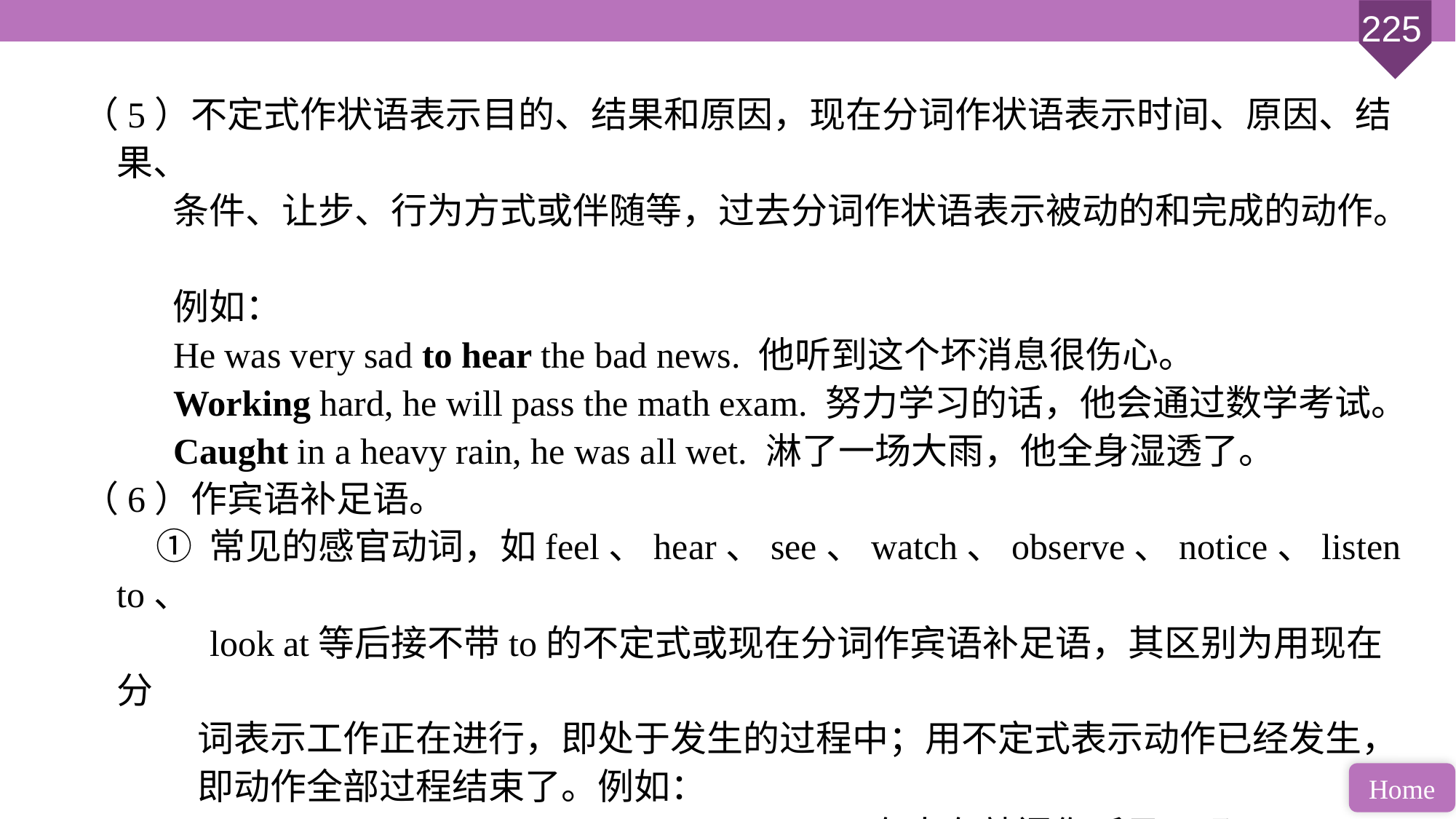

（5）不定式作状语表示目的、结果和原因，现在分词作状语表示时间、原因、结果、
          条件、让步、行为方式或伴随等，过去分词作状语表示被动的和完成的动作。
          例如：
          He was very sad to hear the bad news. 他听到这个坏消息很伤心。
          Working hard, he will pass the math exam. 努力学习的话，他会通过数学考试。
          Caught in a heavy rain, he was all wet. 淋了一场大雨，他全身湿透了。
（6）作宾语补足语。
         ① 常见的感官动词，如feel、hear、see、watch、observe、notice、listen to、
              look at等后接不带to的不定式或现在分词作宾语补足语，其区别为用现在分
             词表示工作正在进行，即处于发生的过程中；用不定式表示动作已经发生，
             即动作全部过程结束了。例如：
             Do you hear someone knocking at the door? 有人在敲门你听见了吗？
            Yes. I heard him knock three times. 是的，我听见他敲了三次。